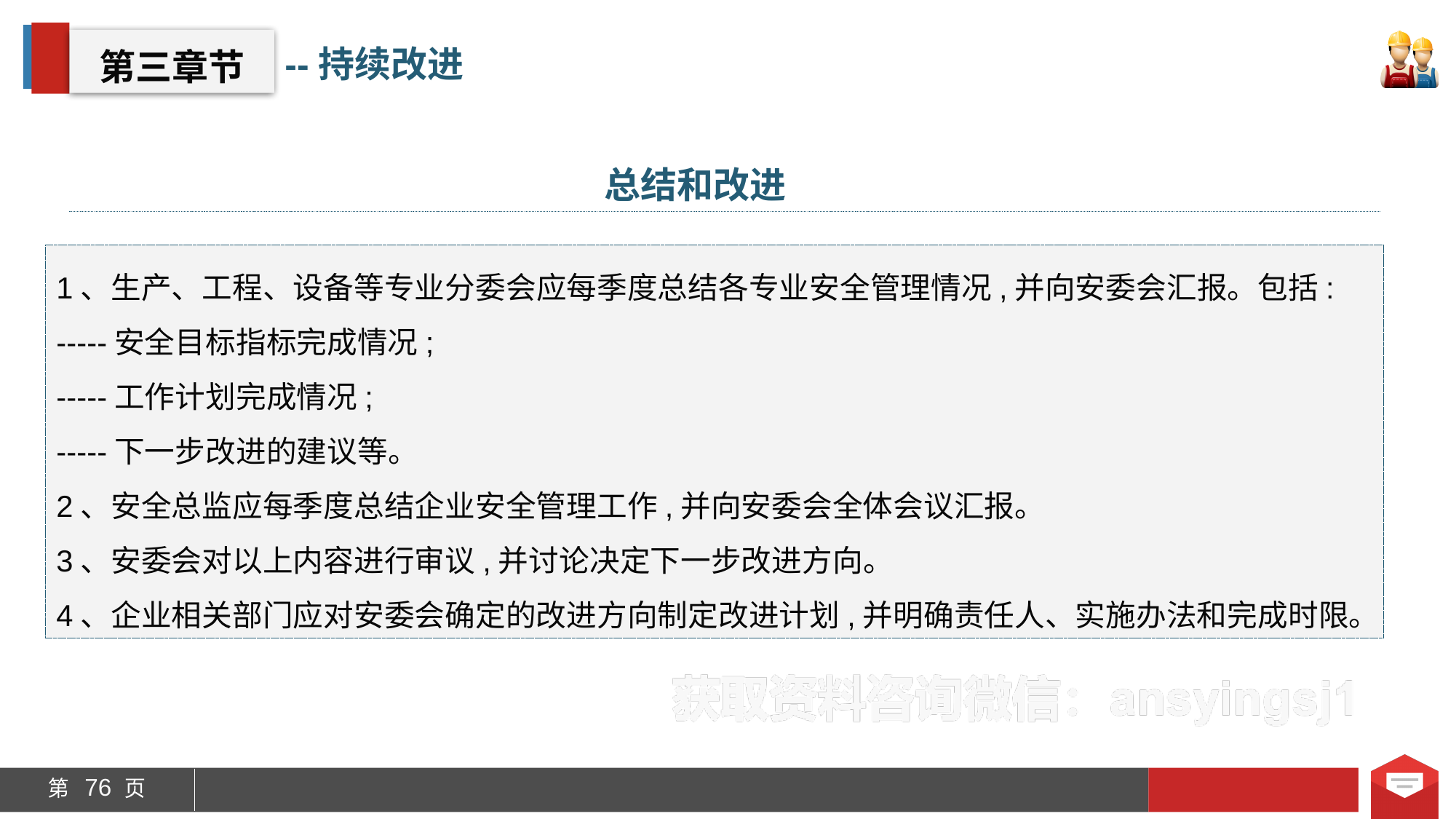

第三章节
--持续改进
总结和改进
1、生产、工程、设备等专业分委会应每季度总结各专业安全管理情况,并向安委会汇报。包括:
-----安全目标指标完成情况;
-----工作计划完成情况;
-----下一步改进的建议等。
2、安全总监应每季度总结企业安全管理工作,并向安委会全体会议汇报。
3、安委会对以上内容进行审议,并讨论决定下一步改进方向。
4、企业相关部门应对安委会确定的改进方向制定改进计划,并明确责任人、实施办法和完成时限。